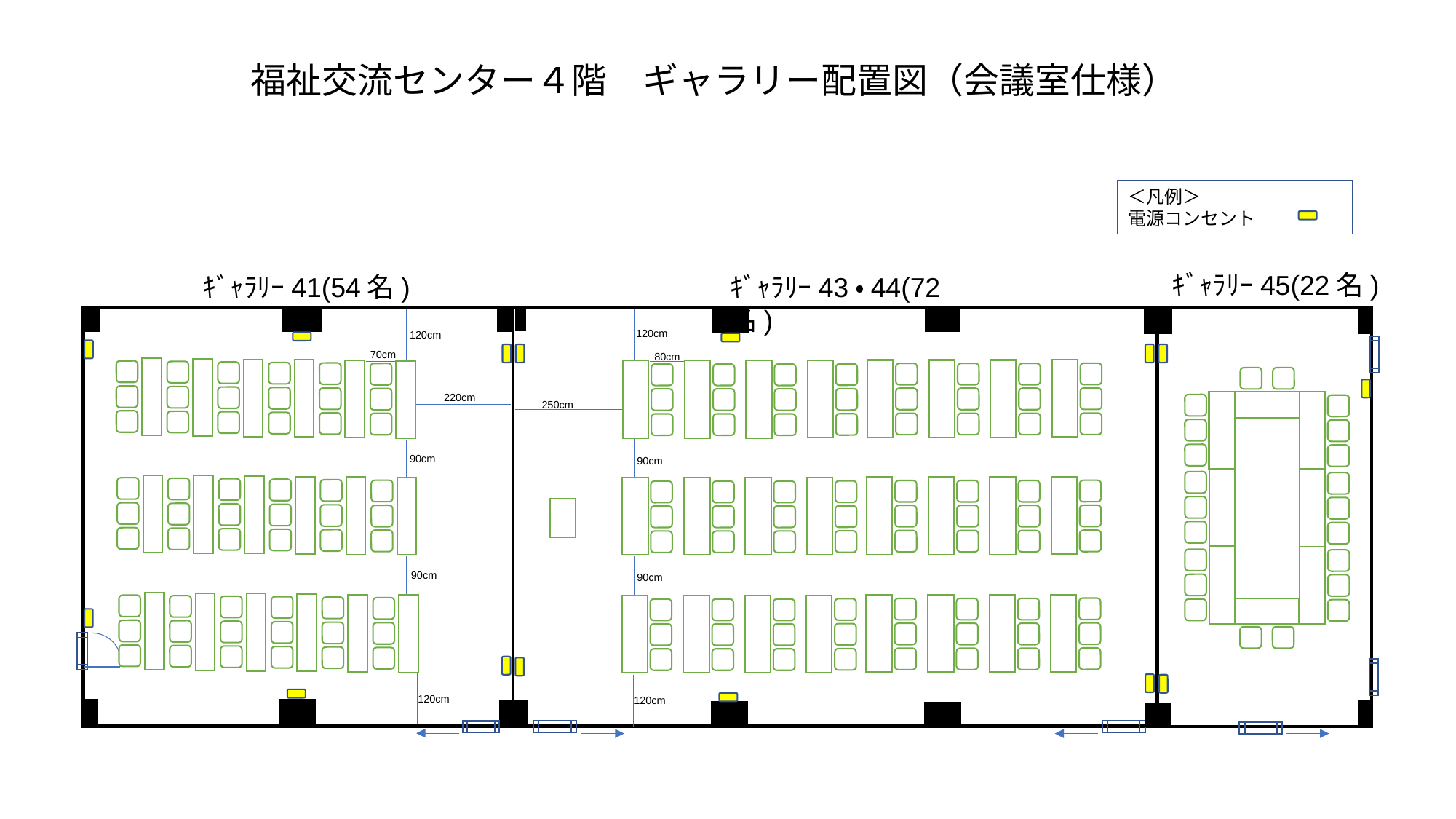

福祉交流センター４階　ギャラリー配置図（会議室仕様）
＜凡例＞
電源コンセント

ｷﾞｬﾗﾘｰ45(22名)
ｷﾞｬﾗﾘｰ41(54名)
ｷﾞｬﾗﾘｰ43・44(72名)

120cm
120cm

70cm
80cm

220cm
250cm
90cm
90cm

90cm
90cm

120cm

120cm